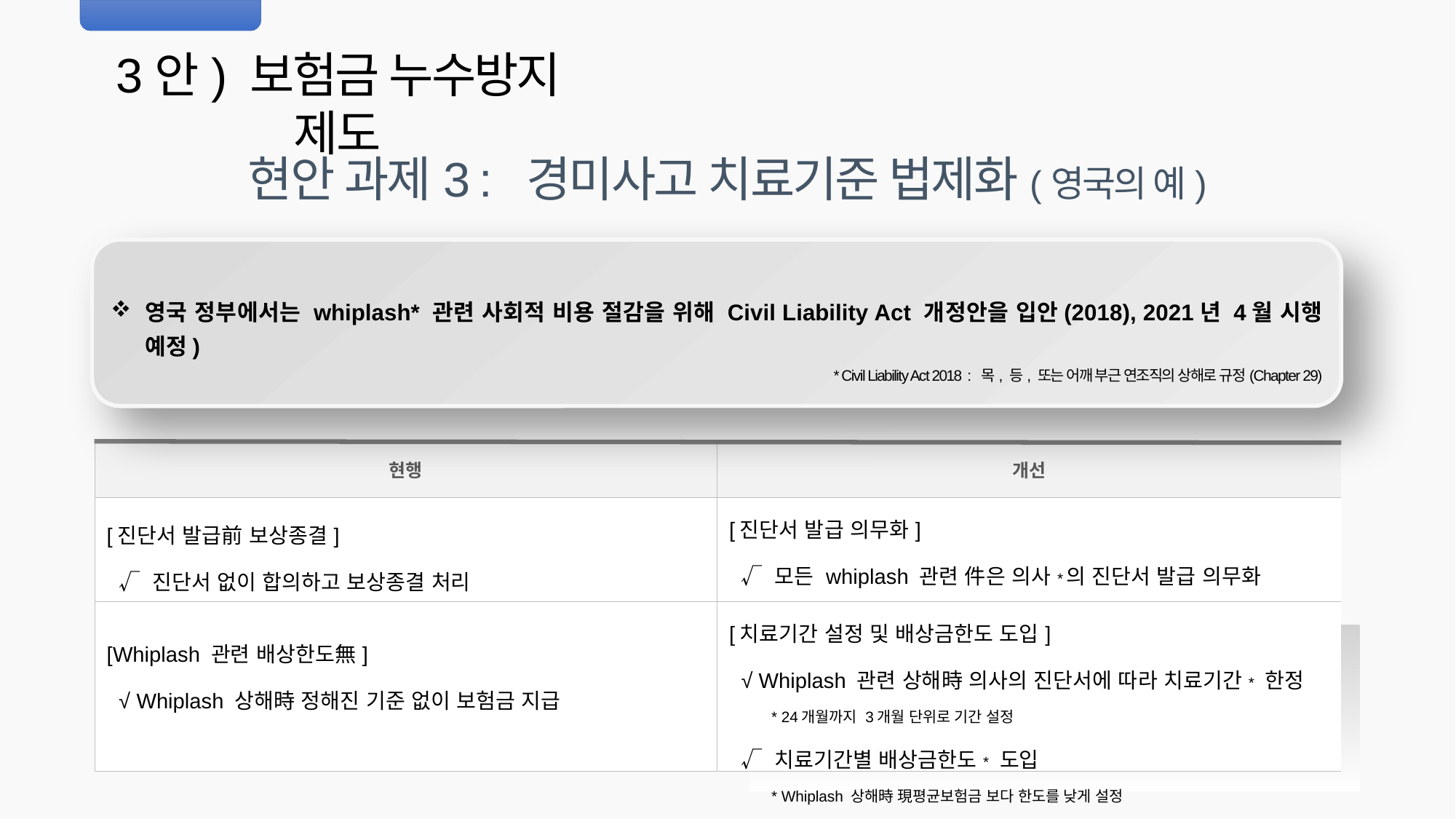

3안) 보험금 누수방지 제도
현안 과제3 :  경미사고 치료기준 법제화(영국의 예)

영국 정부에서는 whiplash* 관련 사회적 비용 절감을 위해 Civil Liability Act 개정안을 입안(2018), 2021년 4월 시행 예정)
  * Civil Liability Act 2018  :  목, 등, 또는 어깨 부근 연조직의 상해로 규정(Chapter 29)
| 현행 | 개선 |
| --- | --- |
| [진단서 발급前 보상종결] √ 진단서 없이 합의하고 보상종결 처리 | [진단서 발급 의무화] √ 모든 whiplash 관련 件은 의사\*의 진단서 발급 의무화 \* 공신력 있는 기관에서 지정·승인하는 의사에 한정 |
| [Whiplash 관련 배상한도無] √ Whiplash 상해時 정해진 기준 없이 보험금 지급 | [치료기간 설정 및 배상금한도 도입] √ Whiplash 관련 상해時 의사의 진단서에 따라 치료기간\* 한정 \* 24개월까지 3개월 단위로 기간 설정 √ 치료기간별 배상금한도\* 도입 \* Whiplash 상해時 現평균보험금 보다 한도를 낮게 설정 |